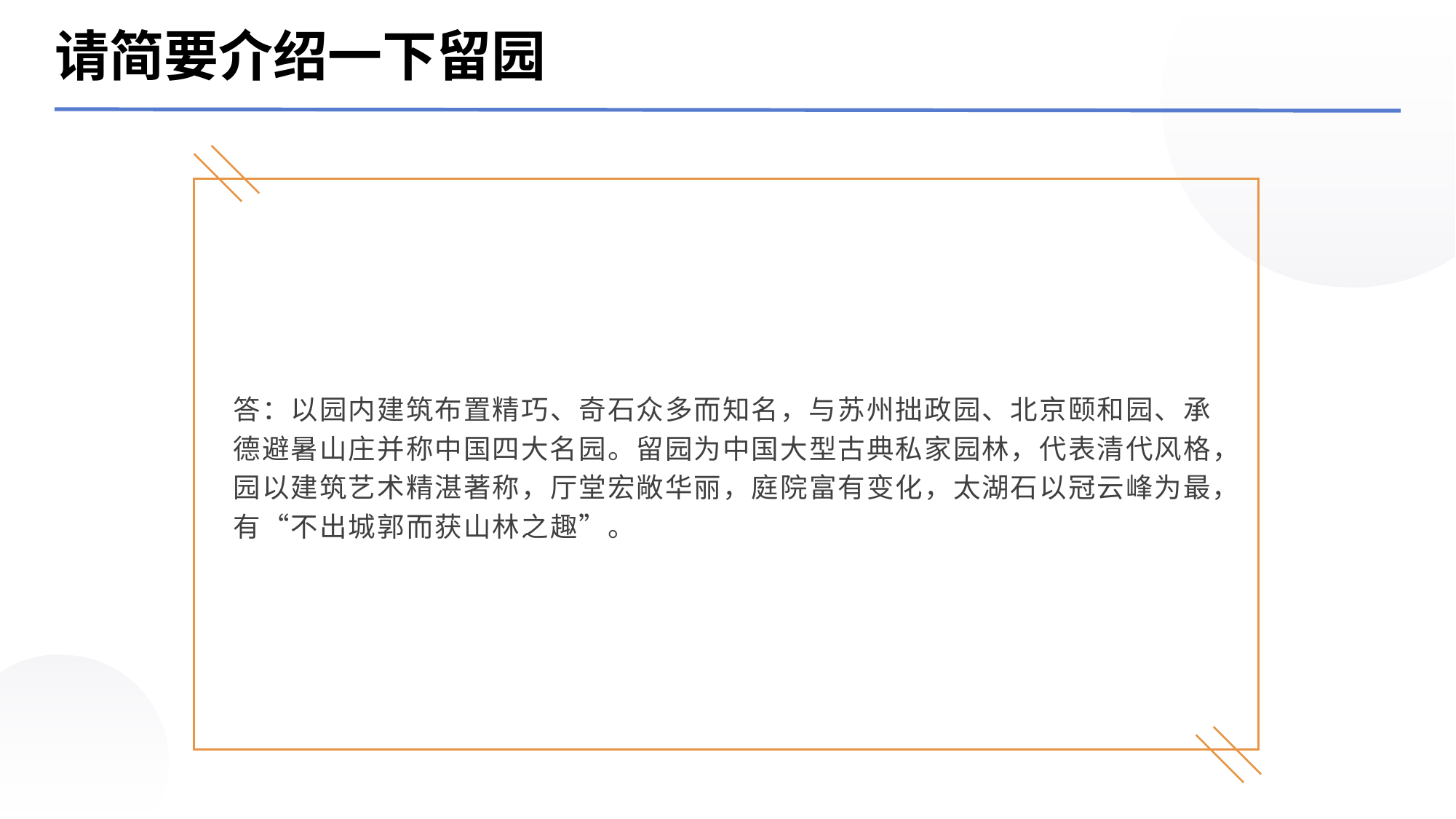

请简要介绍一下留园

答：以园内建筑布置精巧、奇石众多而知名，与苏州拙政园、北京颐和园、承德避暑山庄并称中国四大名园。留园为中国大型古典私家园林，代表清代风格，园以建筑艺术精湛著称，厅堂宏敞华丽，庭院富有变化，太湖石以冠云峰为最，有“不出城郭而获山林之趣”。